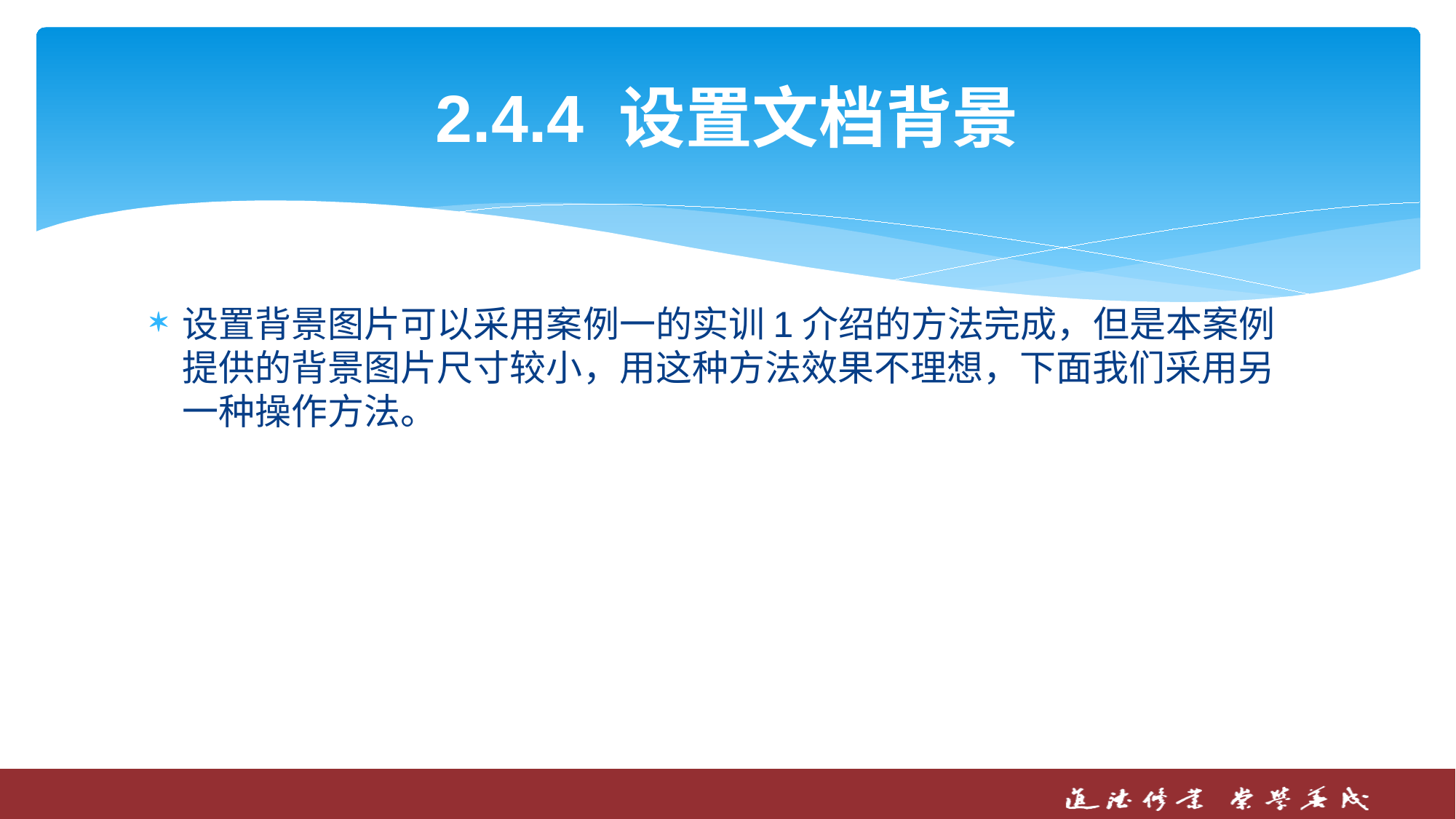

# 2.4.4 设置文档背景
设置背景图片可以采用案例一的实训1介绍的方法完成，但是本案例提供的背景图片尺寸较小，用这种方法效果不理想，下面我们采用另一种操作方法。